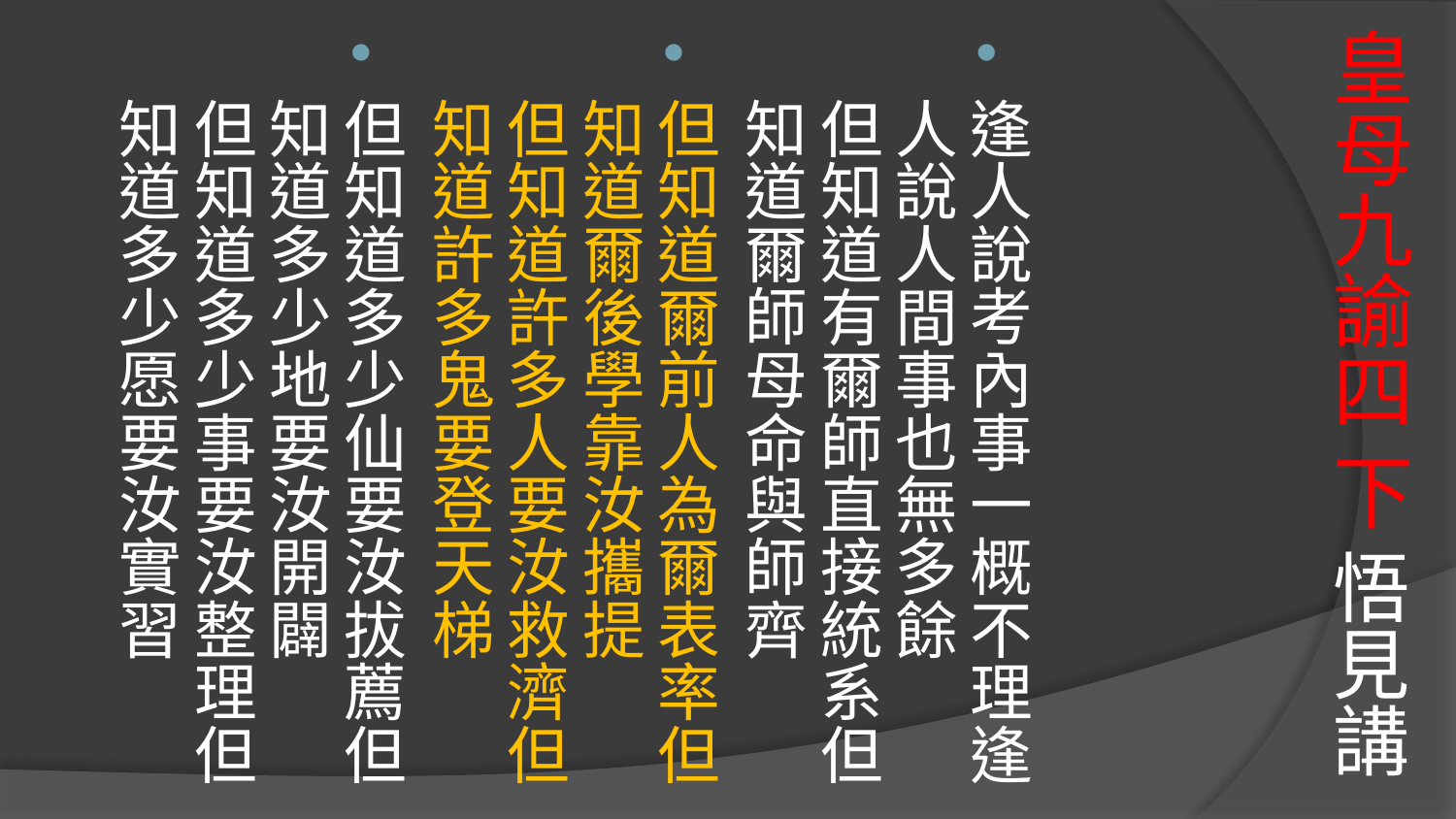

# 皇母九諭四 下 悟見講
逢人說考內事一概不理逢人說人間事也無多餘
但知道有爾師直接統系但知道爾師母命與師齊
但知道爾前人為爾表率但知道爾後學靠汝攜提
但知道許多人要汝救濟但知道許多鬼要登天梯
但知道多少仙要汝拔薦但知道多少地要汝開闢
但知道多少事要汝整理但知道多少愿要汝實習